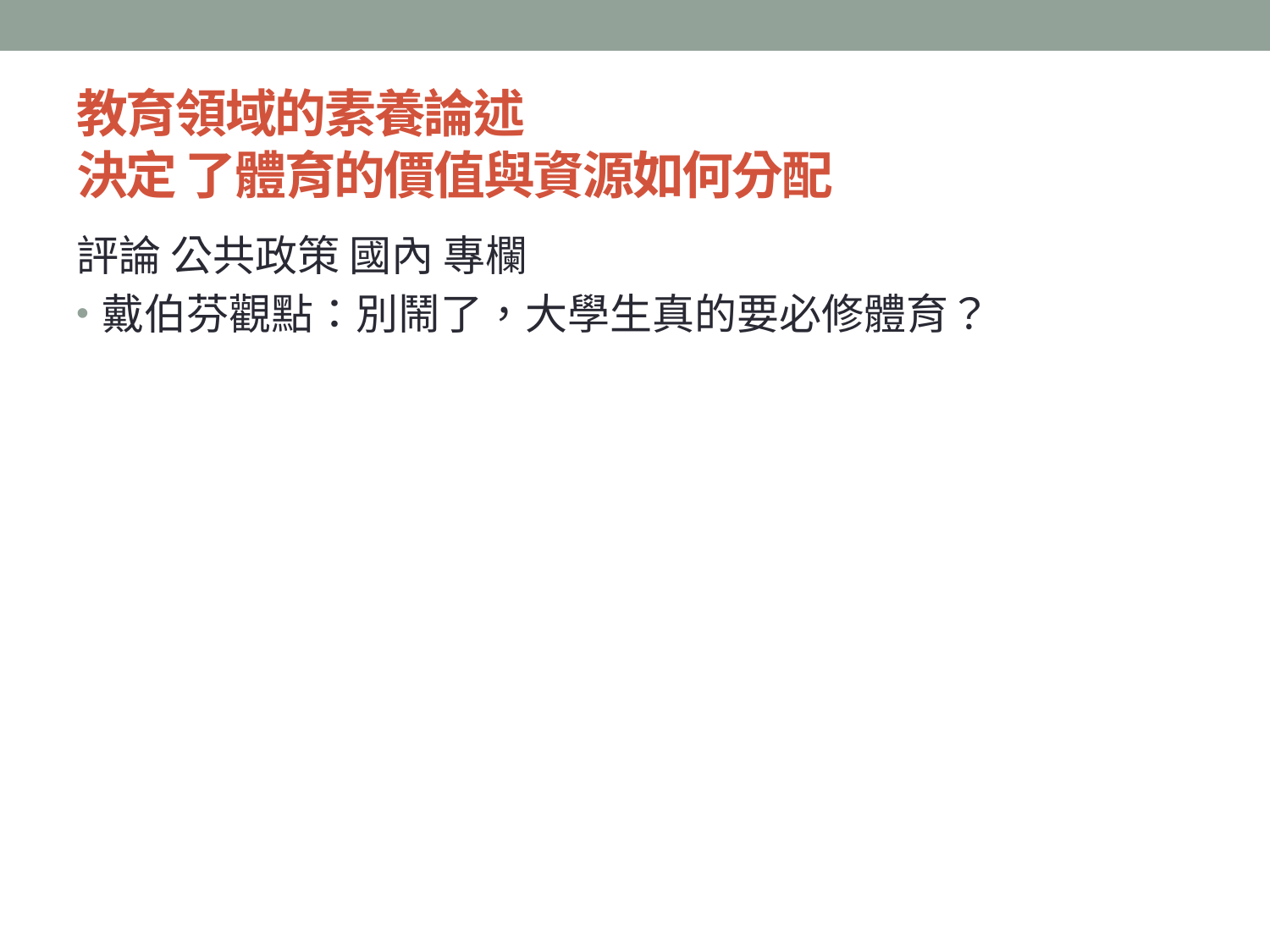

# 教育領域的素養論述 決定 了體育的價值與資源如何分配
評論 公共政策 國內 專欄
戴伯芬觀點：別鬧了，大學生真的要必修體育？